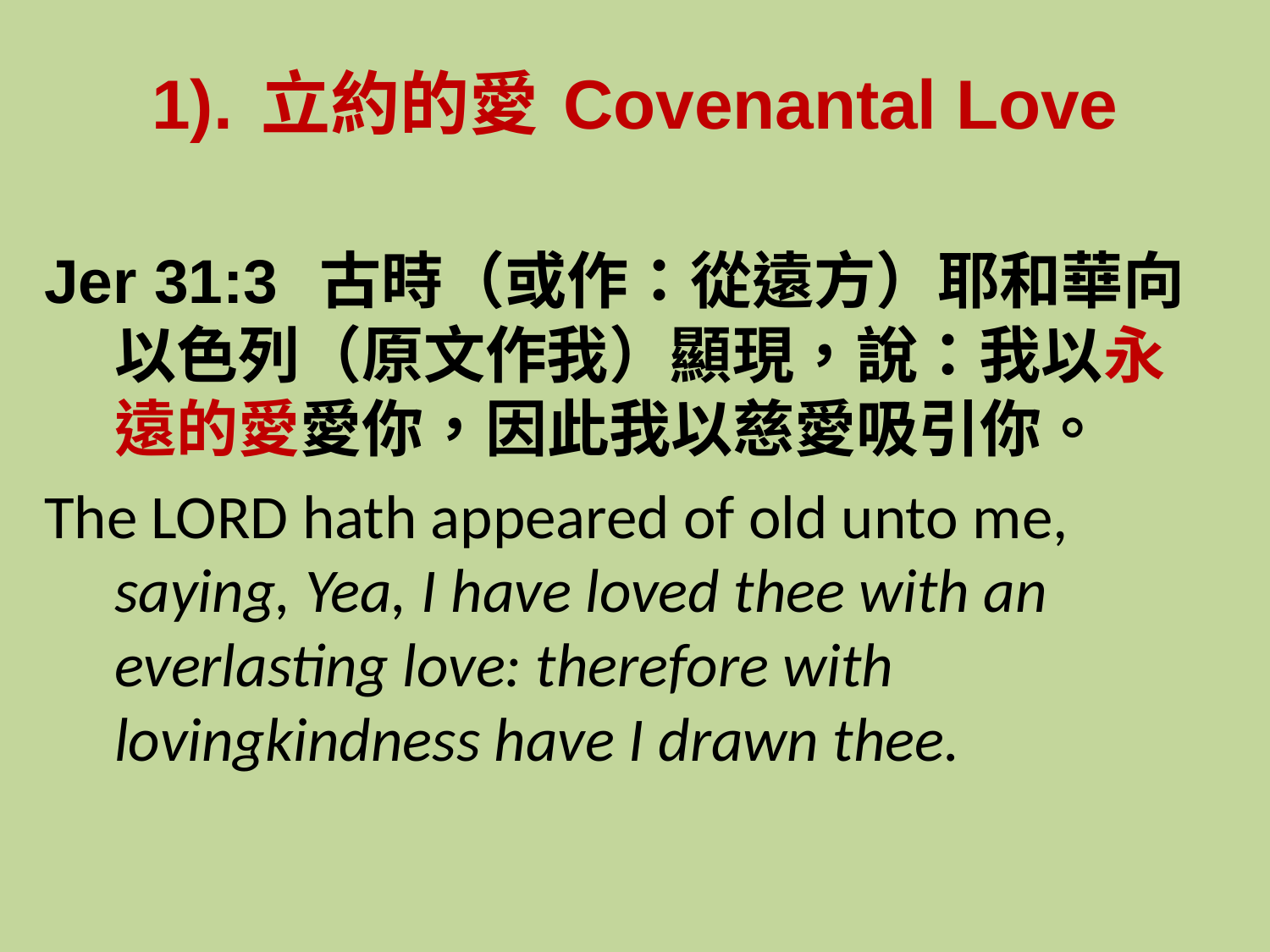

1). 立約的愛 Covenantal Love

Jer 31:3  古時（或作：從遠方）耶和華向以色列（原文作我）顯現，說：我以永遠的愛愛你，因此我以慈愛吸引你。
The LORD hath appeared of old unto me, saying, Yea, I have loved thee with an everlasting love: therefore with lovingkindness have I drawn thee.